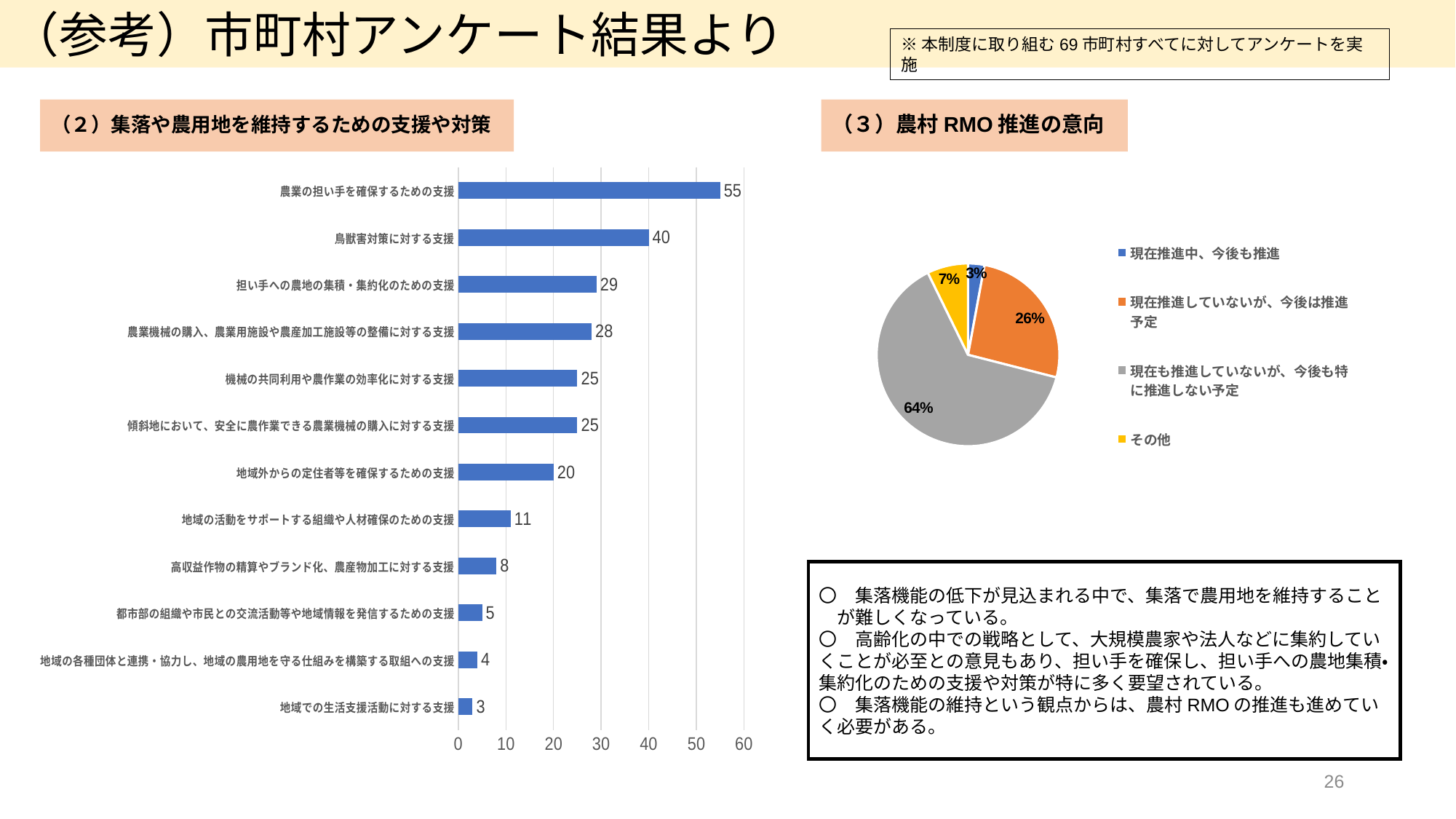

（参考）市町村アンケート結果より
※本制度に取り組む69市町村すべてに対してアンケートを実施
（２）集落や農用地を維持するための支援や対策
（３）農村RMO推進の意向

### Chart

| Category | 系列１ |
|---|---|
| 地域での生活支援活動に対する支援 | 3.0 |
| 地域の各種団体と連携・協力し、地域の農用地を守る仕組みを構築する取組への支援 | 4.0 |
| 都市部の組織や市民との交流活動等や地域情報を発信するための支援 | 5.0 |
| 高収益作物の精算やブランド化、農産物加工に対する支援 | 8.0 |
| 地域の活動をサポートする組織や人材確保のための支援 | 11.0 |
| 地域外からの定住者等を確保するための支援 | 20.0 |
| 傾斜地において、安全に農作業できる農業機械の購入に対する支援 | 25.0 |
| 機械の共同利用や農作業の効率化に対する支援 | 25.0 |
| 農業機械の購入、農業用施設や農産加工施設等の整備に対する支援 | 28.0 |
| 担い手への農地の集積・集約化のための支援 | 29.0 |
| 鳥獣害対策に対する支援 | 40.0 |
| 農業の担い手を確保するための支援 | 55.0 |

### Chart

| Category | 列1 |
|---|---|
| 現在推進中、今後も推進 | 2.0 |
| 現在推進していないが、今後は推進予定 | 18.0 |
| 現在も推進していないが、今後も特に推進しない予定 | 44.0 |
| その他 | 5.0 |
〇　集落機能の低下が見込まれる中で、集落で農用地を維持すること　が難しくなっている。
〇　高齢化の中での戦略として、大規模農家や法人などに集約していくことが必至との意見もあり、担い手を確保し、担い手への農地集積・集約化のための支援や対策が特に多く要望されている。
〇　集落機能の維持という観点からは、農村RMOの推進も進めていく必要がある。
26